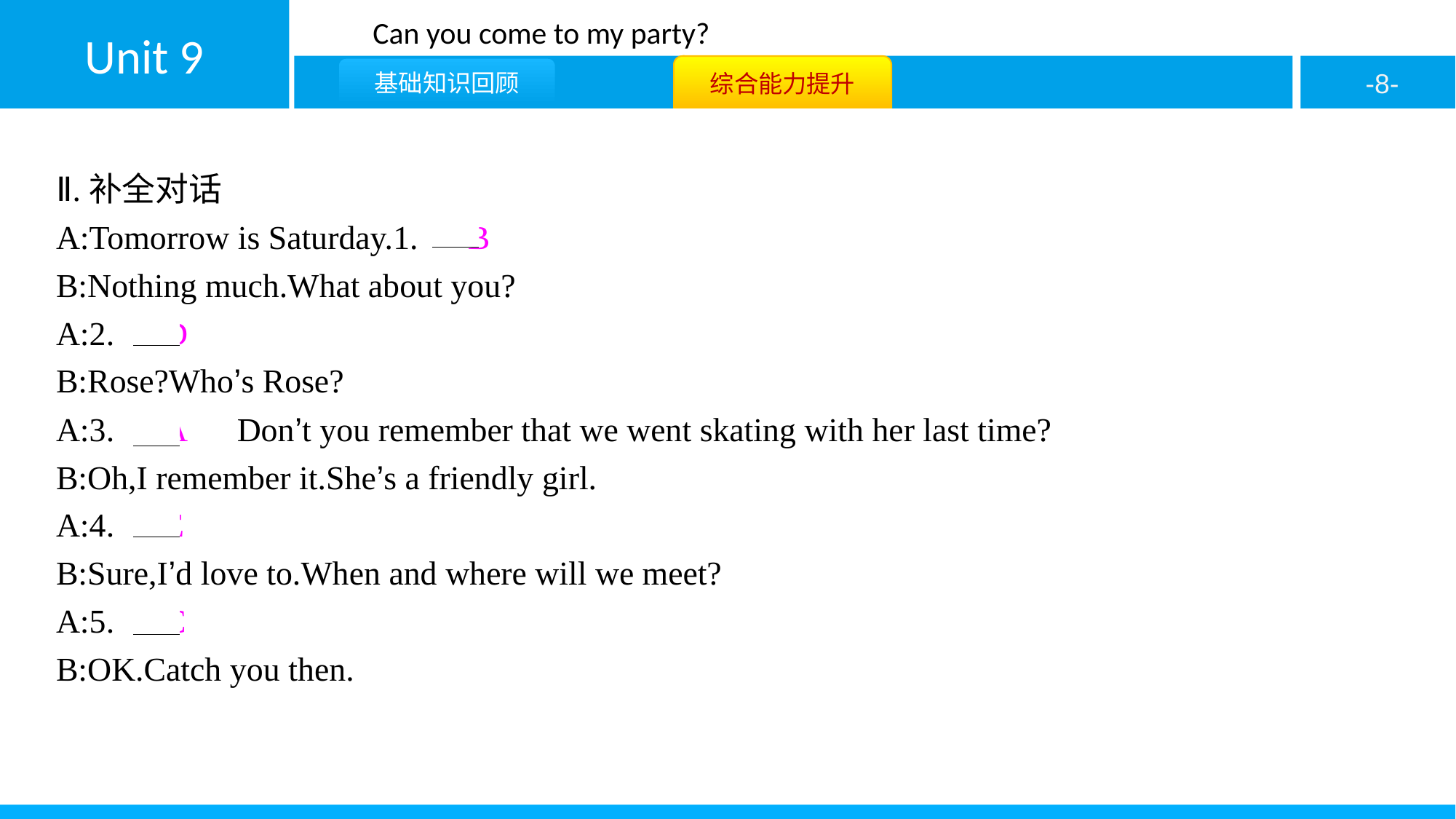

Ⅱ.补全对话
A:Tomorrow is Saturday.1.　B
B:Nothing much.What about you?
A:2.　D
B:Rose?Who’s Rose?
A:3.　A　Don’t you remember that we went skating with her last time?
B:Oh,I remember it.She’s a friendly girl.
A:4.　E
B:Sure,I’d love to.When and where will we meet?
A:5.　C
B:OK.Catch you then.